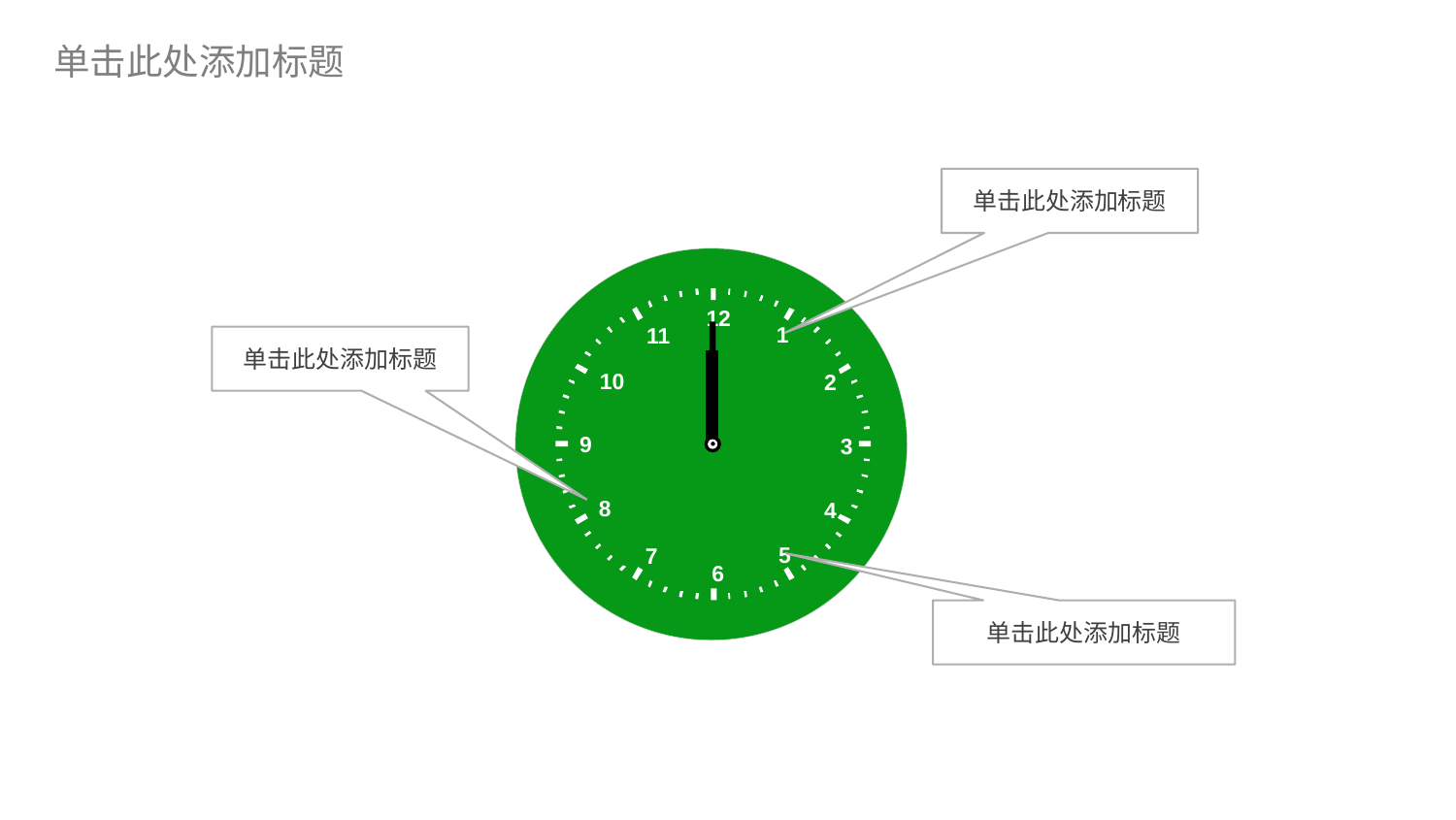

单击此处添加标题

12
1
11
10
2
9
3
8
4
5
7
6

单击此处添加标题

单击此处添加标题